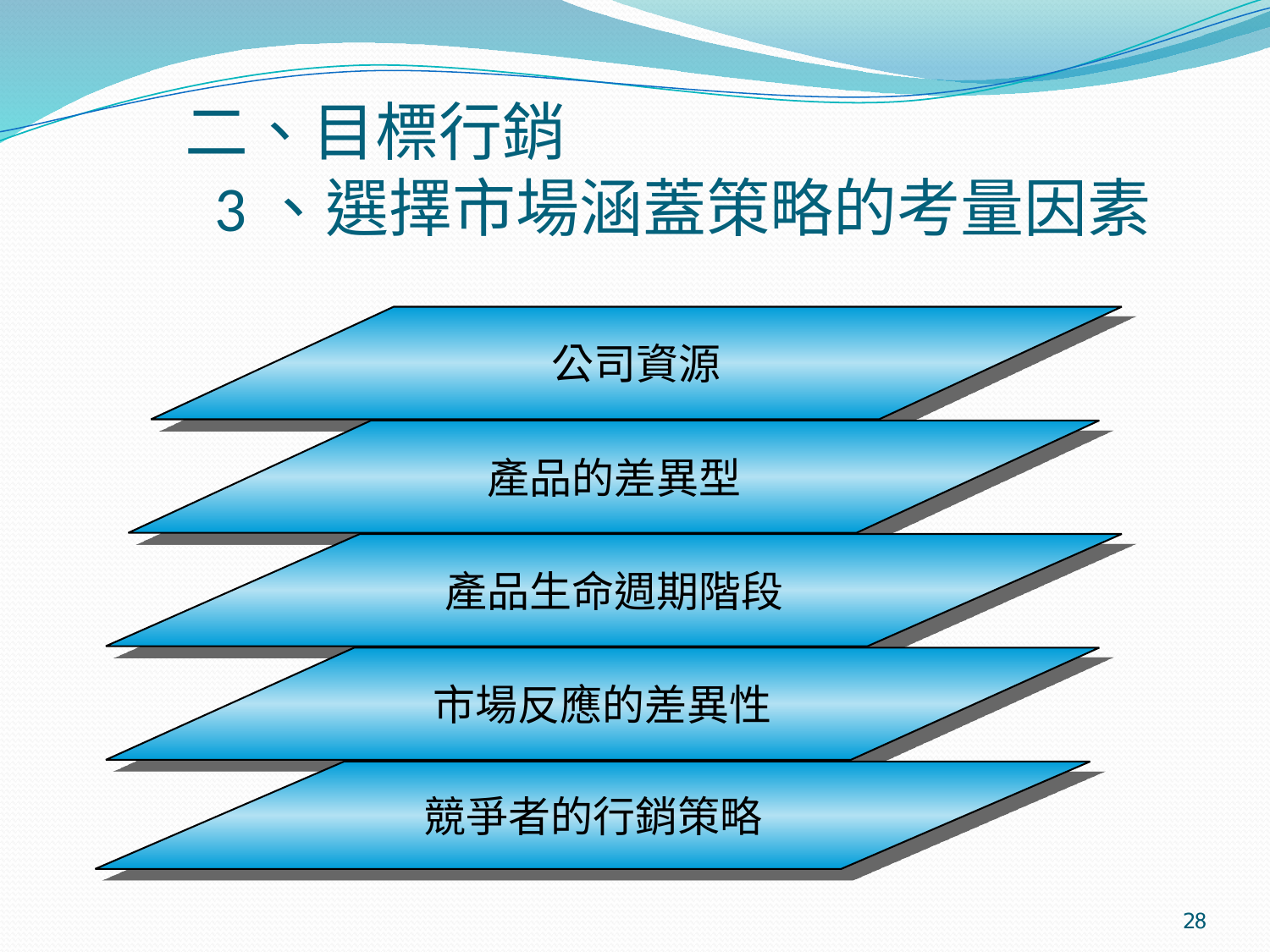

# 二、目標行銷 3、選擇市場涵蓋策略的考量因素
公司資源
產品的差異型
產品生命週期階段
市場反應的差異性
競爭者的行銷策略
28